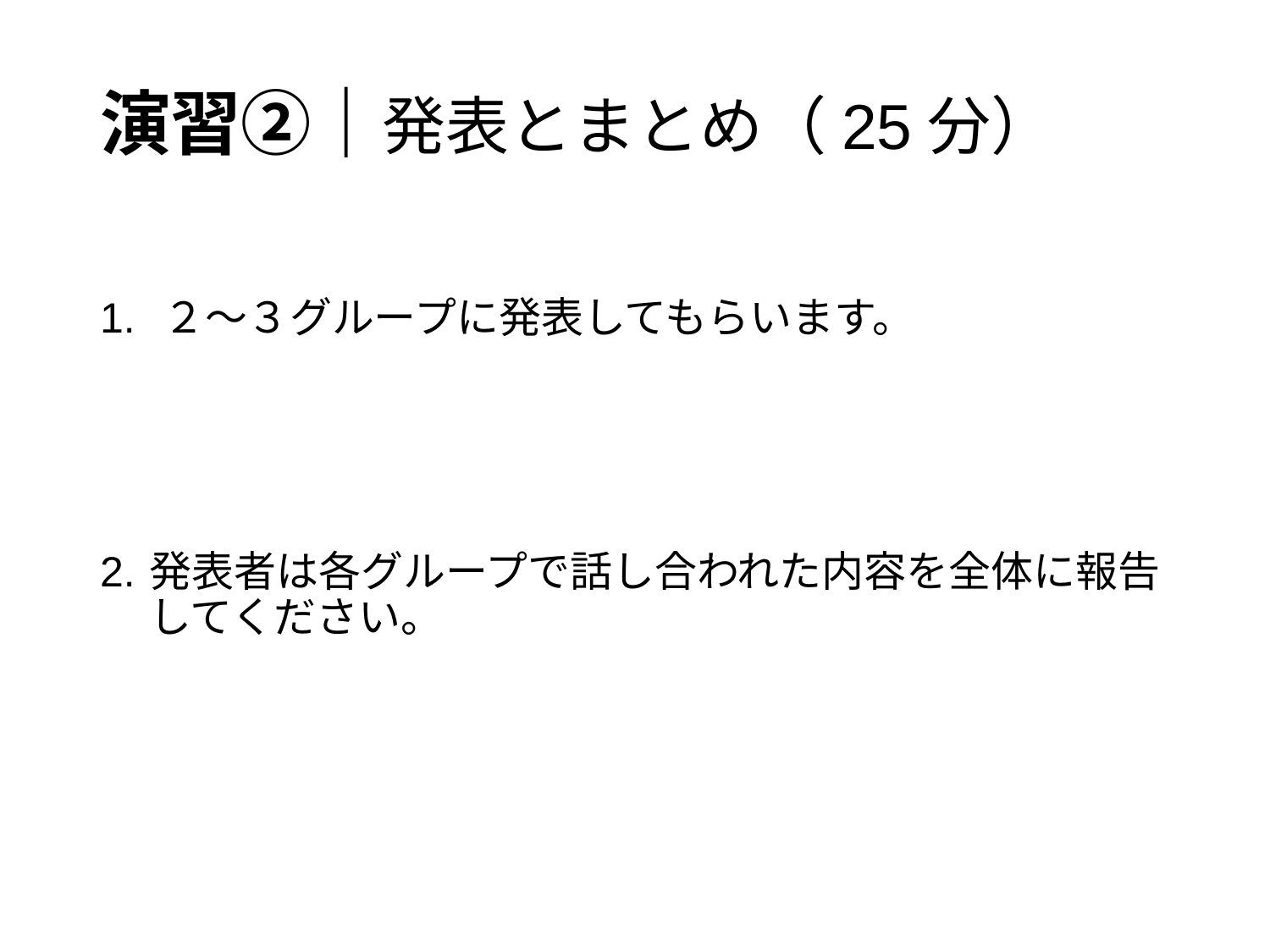

# 演習②｜発表とまとめ（25分）

２～３グループに発表してもらいます。

発表者は各グループで話し合われた内容を全体に報告してください。